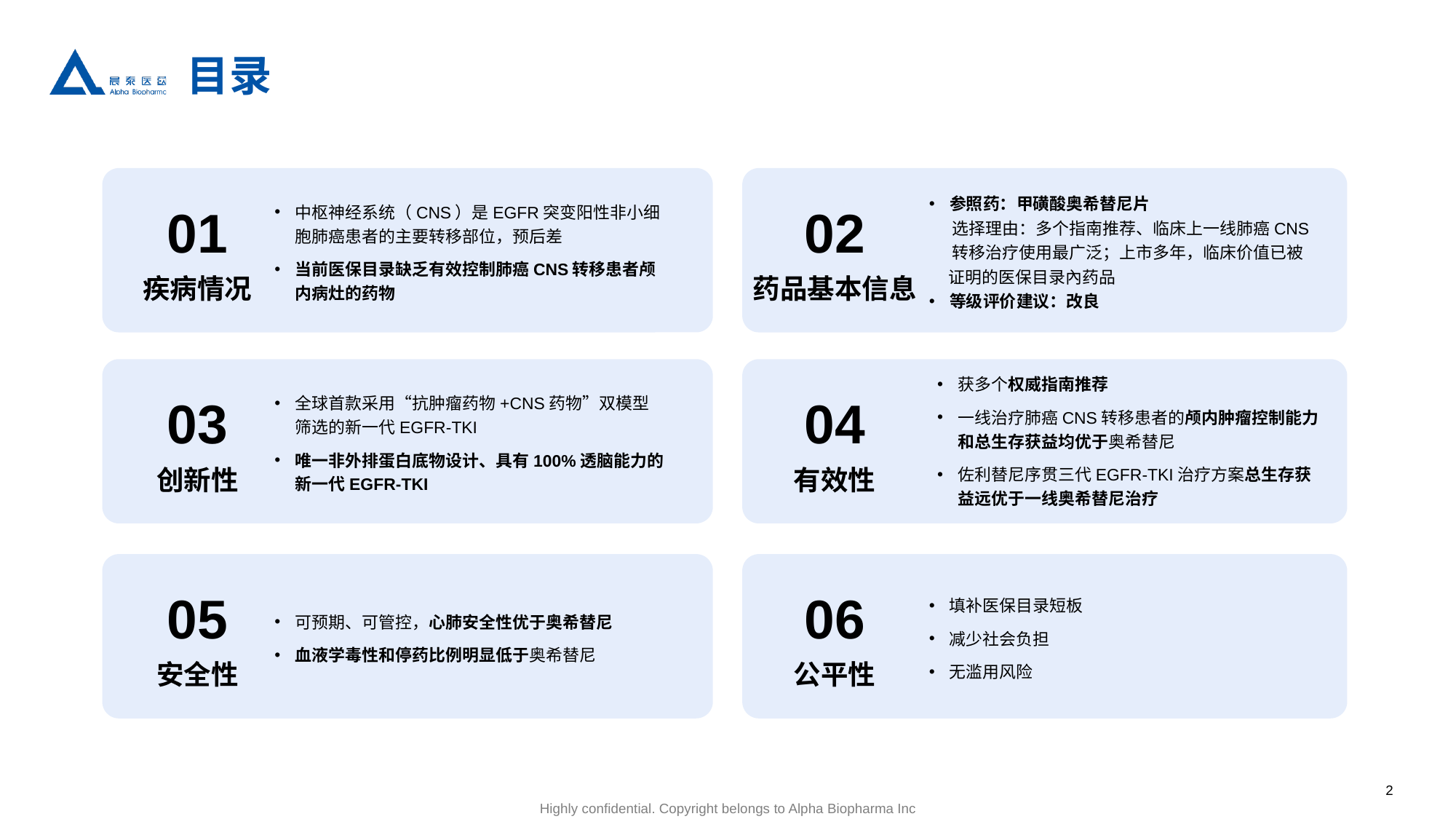

目录

参照药：甲磺酸奥希替尼片
     选择理由：多个指南推荐、临床上一线肺癌CNS
     转移治疗使用最广泛；上市多年，临床价值已被
    证明的医保目录內药品
等级评价建议：改良
01
疾病情况
02
药品基本信息
中枢神经系统（CNS）是EGFR突变阳性非小细胞肺癌患者的主要转移部位，预后差
当前医保目录缺乏有效控制肺癌CNS转移患者颅内病灶的药物

获多个权威指南推荐
一线治疗肺癌CNS转移患者的颅内肿瘤控制能力和总生存获益均优于奥希替尼
佐利替尼序贯三代EGFR-TKI治疗方案总生存获益远优于一线奥希替尼治疗
03
创新性
04
有效性
全球首款采用“抗肿瘤药物+CNS药物”双模型筛选的新一代EGFR-TKI
唯一非外排蛋白底物设计、具有100%透脑能力的新一代EGFR-TKI

05
安全性
06
公平性
填补医保目录短板
减少社会负担
无滥用风险
可预期、可管控，心肺安全性优于奥希替尼
血液学毒性和停药比例明显低于奥希替尼